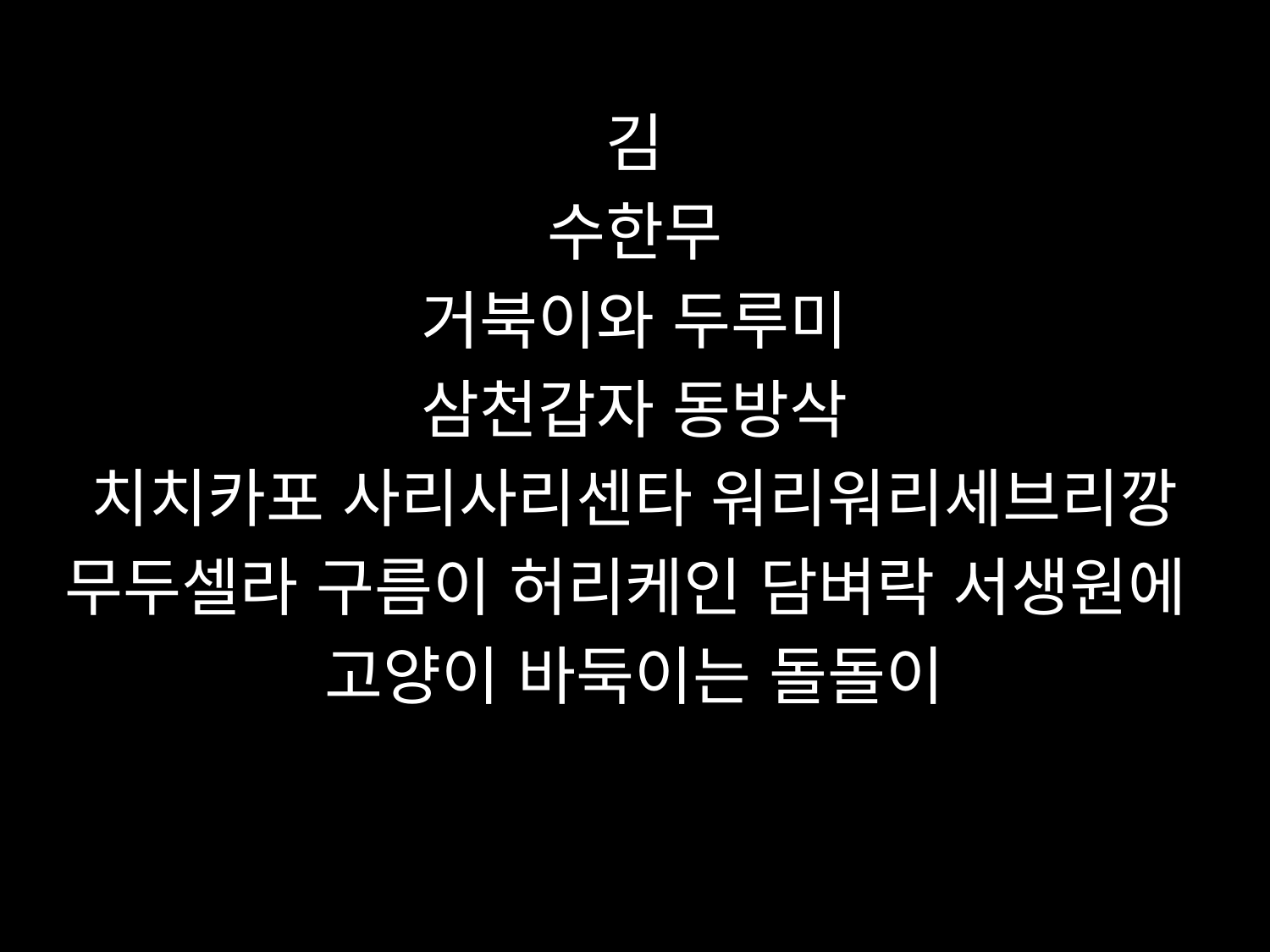

김
수한무
거북이와 두루미
삼천갑자 동방삭
치치카포 사리사리센타 워리워리세브리깡
무두셀라 구름이 허리케인 담벼락 서생원에
고양이 바둑이는 돌돌이